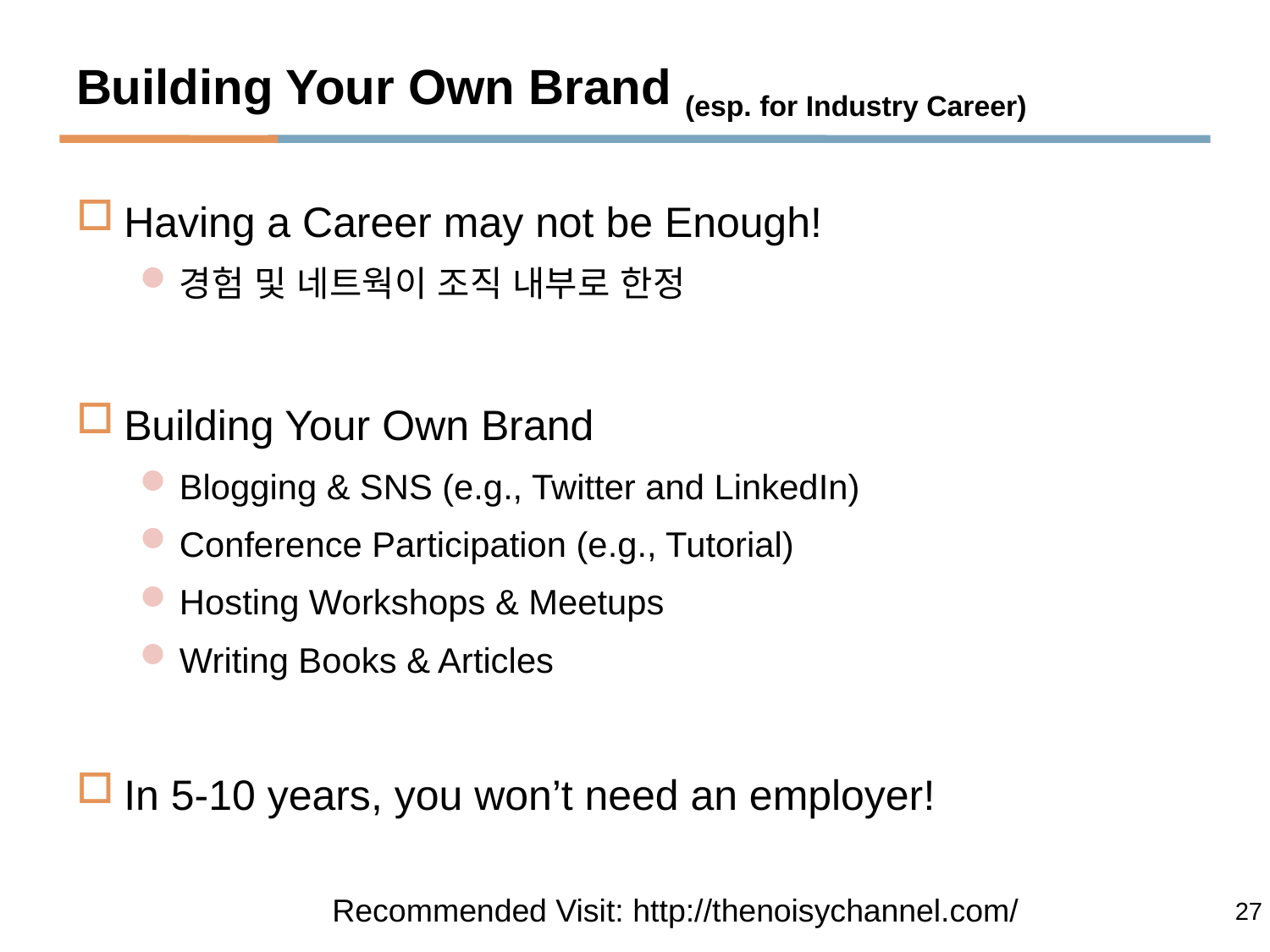

# Building Your Own Brand (esp. for Industry Career)
Having a Career may not be Enough!
경험 및 네트웍이 조직 내부로 한정

Building Your Own Brand
Blogging & SNS (e.g., Twitter and LinkedIn)
Conference Participation (e.g., Tutorial)
Hosting Workshops & Meetups
Writing Books & Articles

In 5-10 years, you won’t need an employer!
Recommended Visit: http://thenoisychannel.com/